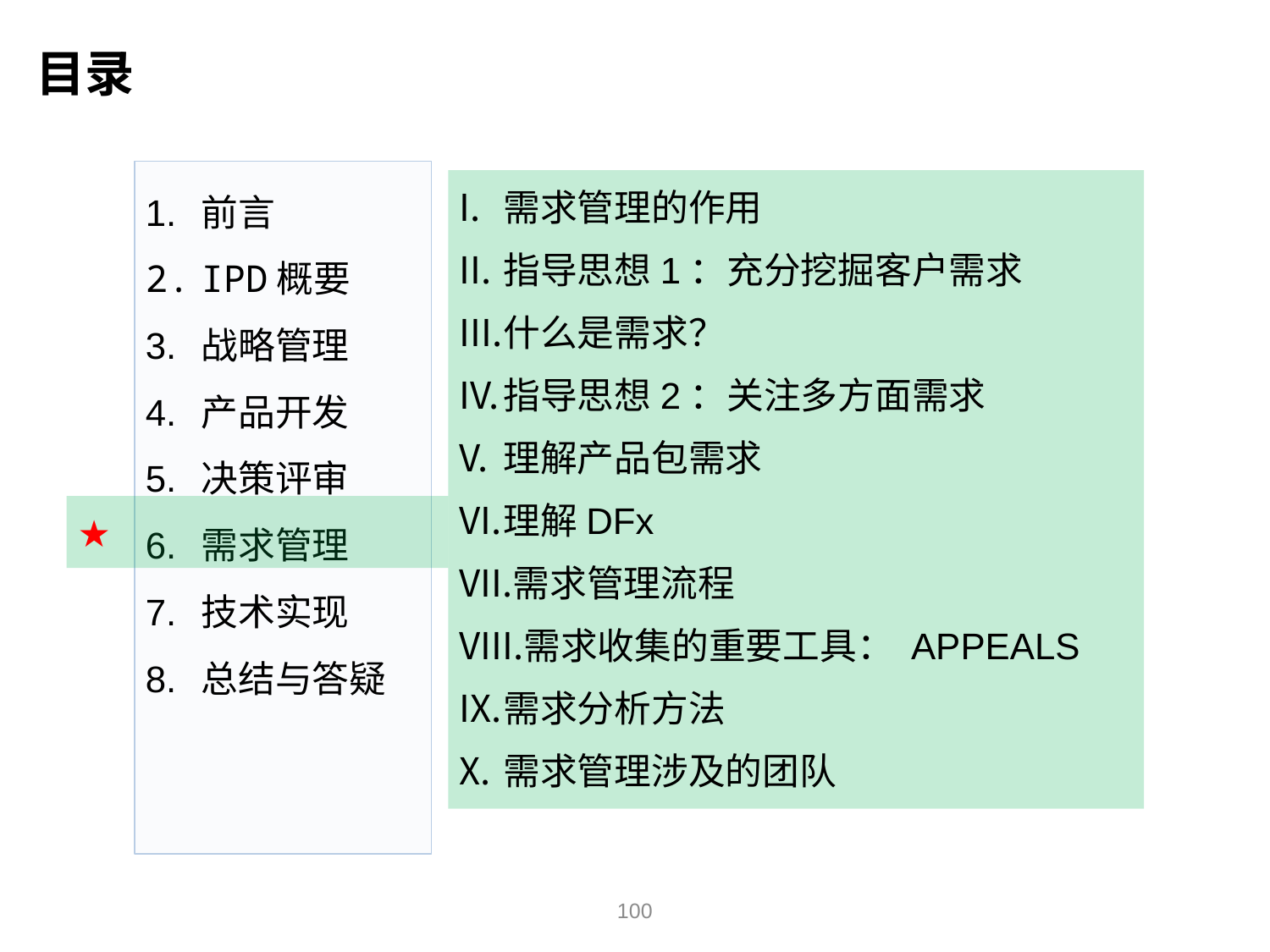

目录
前言
IPD概要
战略管理
产品开发
决策评审
需求管理
技术实现
总结与答疑
需求管理的作用
指导思想1：充分挖掘客户需求
什么是需求？
指导思想2：关注多方面需求
理解产品包需求
理解DFx
需求管理流程
需求收集的重要工具： APPEALS
需求分析方法
需求管理涉及的团队

★
100